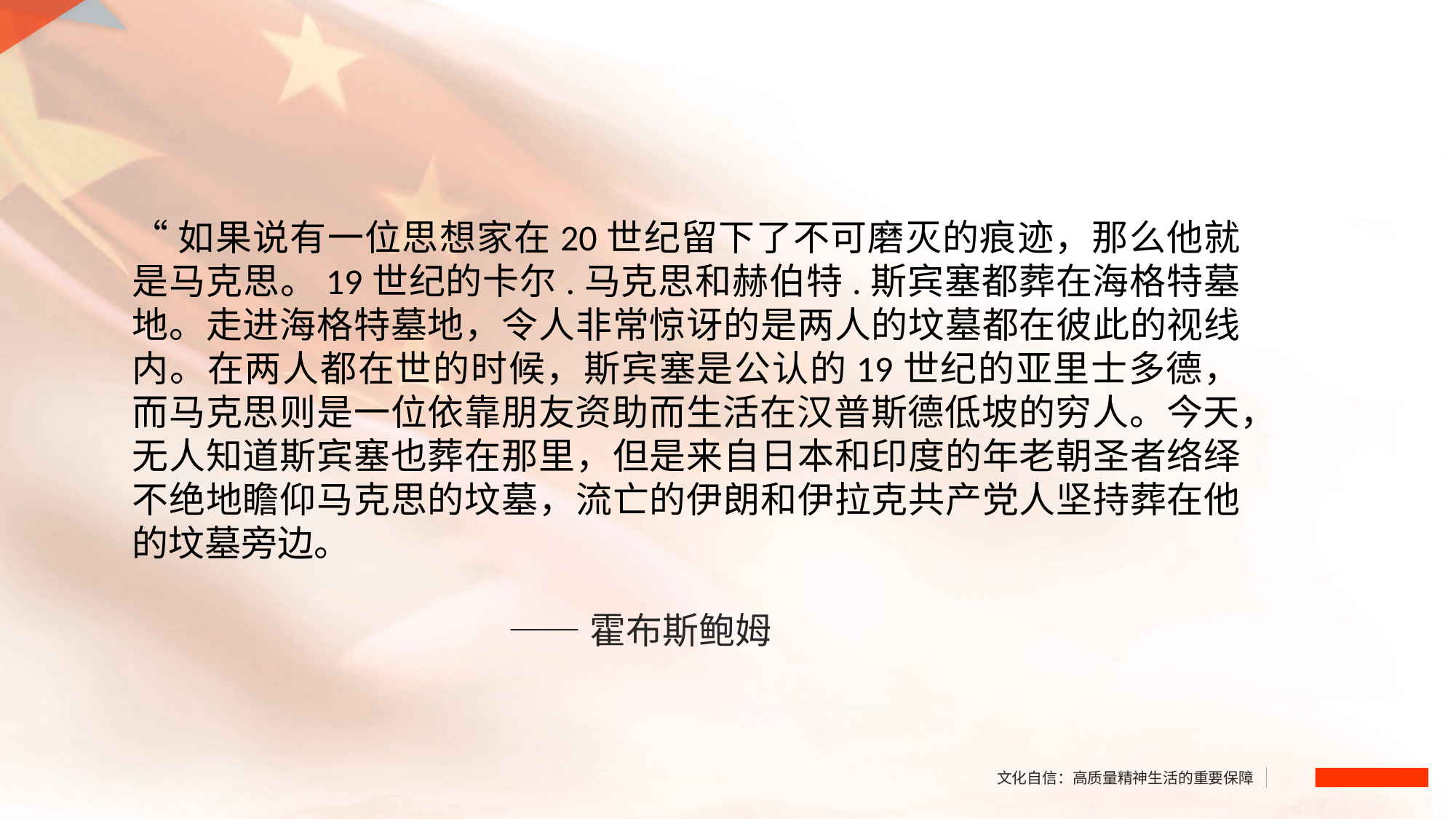

“如果说有一位思想家在20世纪留下了不可磨灭的痕迹，那么他就是马克思。19世纪的卡尔.马克思和赫伯特.斯宾塞都葬在海格特墓地。走进海格特墓地，令人非常惊讶的是两人的坟墓都在彼此的视线内。在两人都在世的时候，斯宾塞是公认的19世纪的亚里士多德，而马克思则是一位依靠朋友资助而生活在汉普斯德低坡的穷人。今天，无人知道斯宾塞也葬在那里，但是来自日本和印度的年老朝圣者络绎不绝地瞻仰马克思的坟墓，流亡的伊朗和伊拉克共产党人坚持葬在他的坟墓旁边。

                                              ——霍布斯鲍姆
11